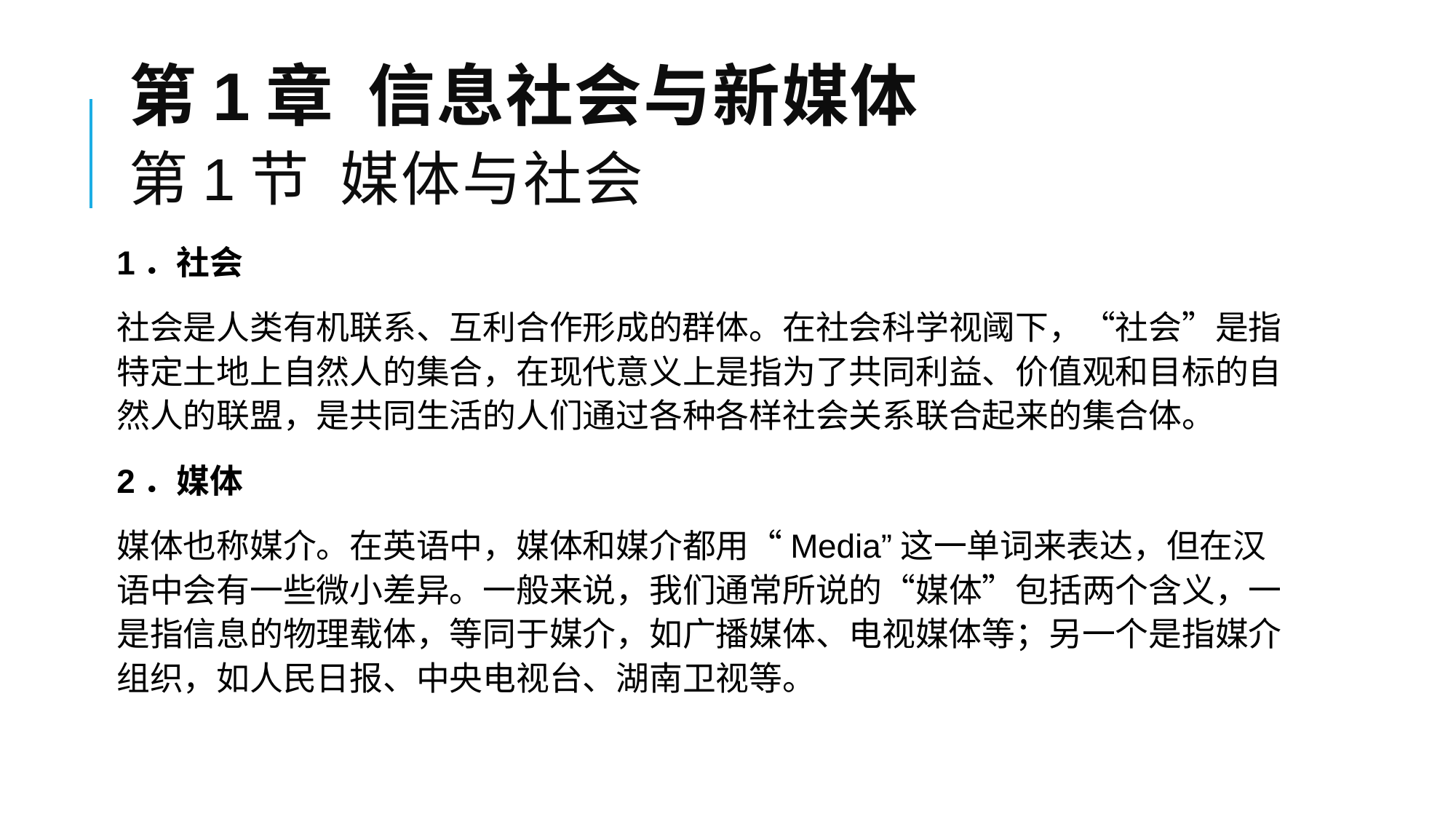

# 第1章  信息社会与新媒体 第1节  媒体与社会
1．社会
社会是人类有机联系、互利合作形成的群体。在社会科学视阈下，“社会”是指特定土地上自然人的集合，在现代意义上是指为了共同利益、价值观和目标的自然人的联盟，是共同生活的人们通过各种各样社会关系联合起来的集合体。
2．媒体
媒体也称媒介。在英语中，媒体和媒介都用“Media”这一单词来表达，但在汉语中会有一些微小差异。一般来说，我们通常所说的“媒体”包括两个含义，一是指信息的物理载体，等同于媒介，如广播媒体、电视媒体等；另一个是指媒介组织，如人民日报、中央电视台、湖南卫视等。